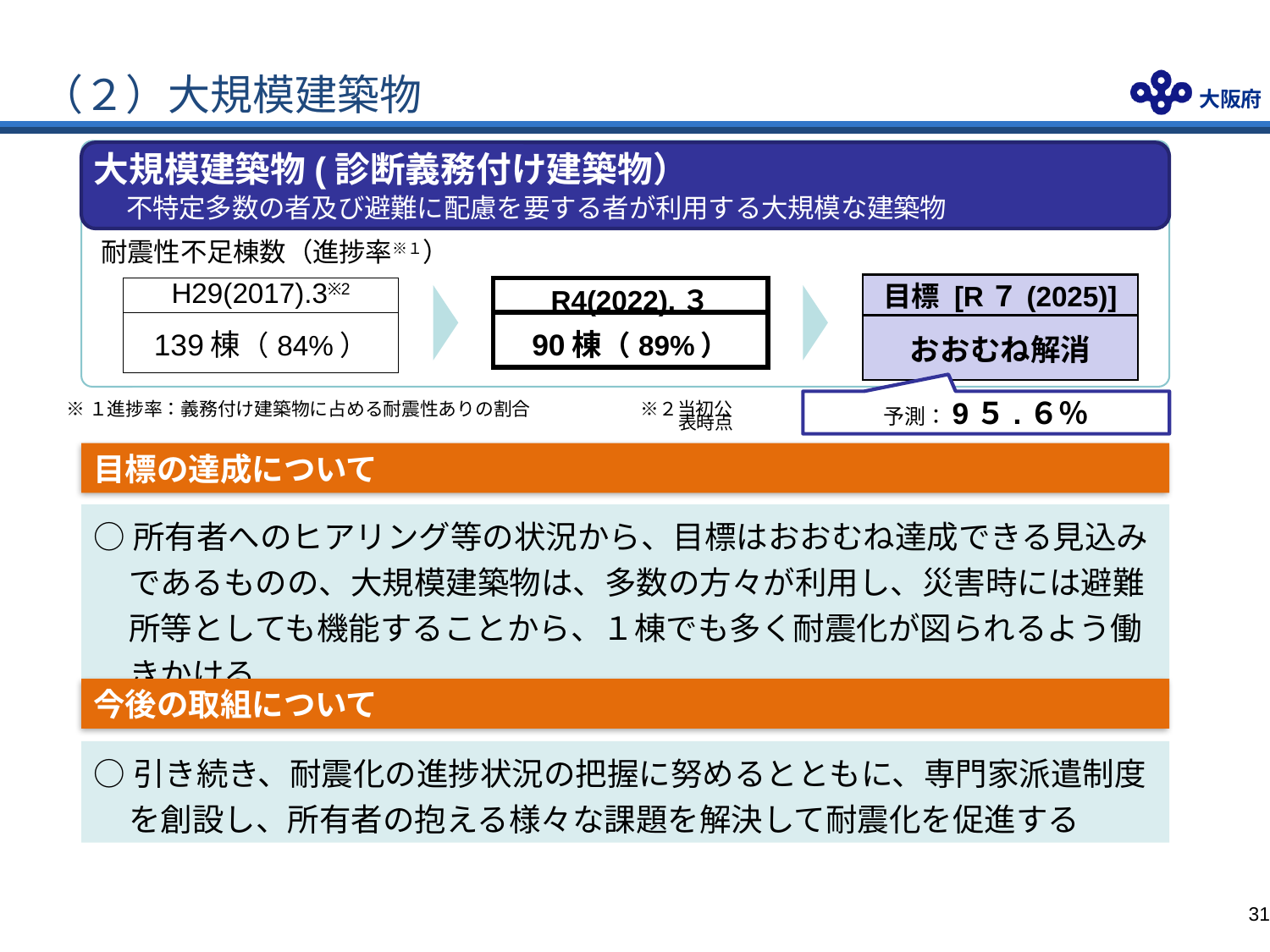

# （２）大規模建築物

大規模建築物(診断義務付け建築物）
　不特定多数の者及び避難に配慮を要する者が利用する大規模な建築物
耐震性不足棟数（進捗率※１）
| 目標 [R７(2025)] |
| --- |
| おおむね解消 |
| H29(2017).3※2 |
| --- |
| 139棟（84%） |
| R4(2022).３ |
| --- |
| 90棟（89%） |

予測：9５.６％
※１進捗率：義務付け建築物に占める耐震性ありの割合　　　　　　※２当初公表時点
目標の達成について
○所有者へのヒアリング等の状況から、目標はおおむね達成できる見込みであるものの、大規模建築物は、多数の方々が利用し、災害時には避難所等としても機能することから、１棟でも多く耐震化が図られるよう働きかける
今後の取組について
○引き続き、耐震化の進捗状況の把握に努めるとともに、専門家派遣制度を創設し、所有者の抱える様々な課題を解決して耐震化を促進する
31